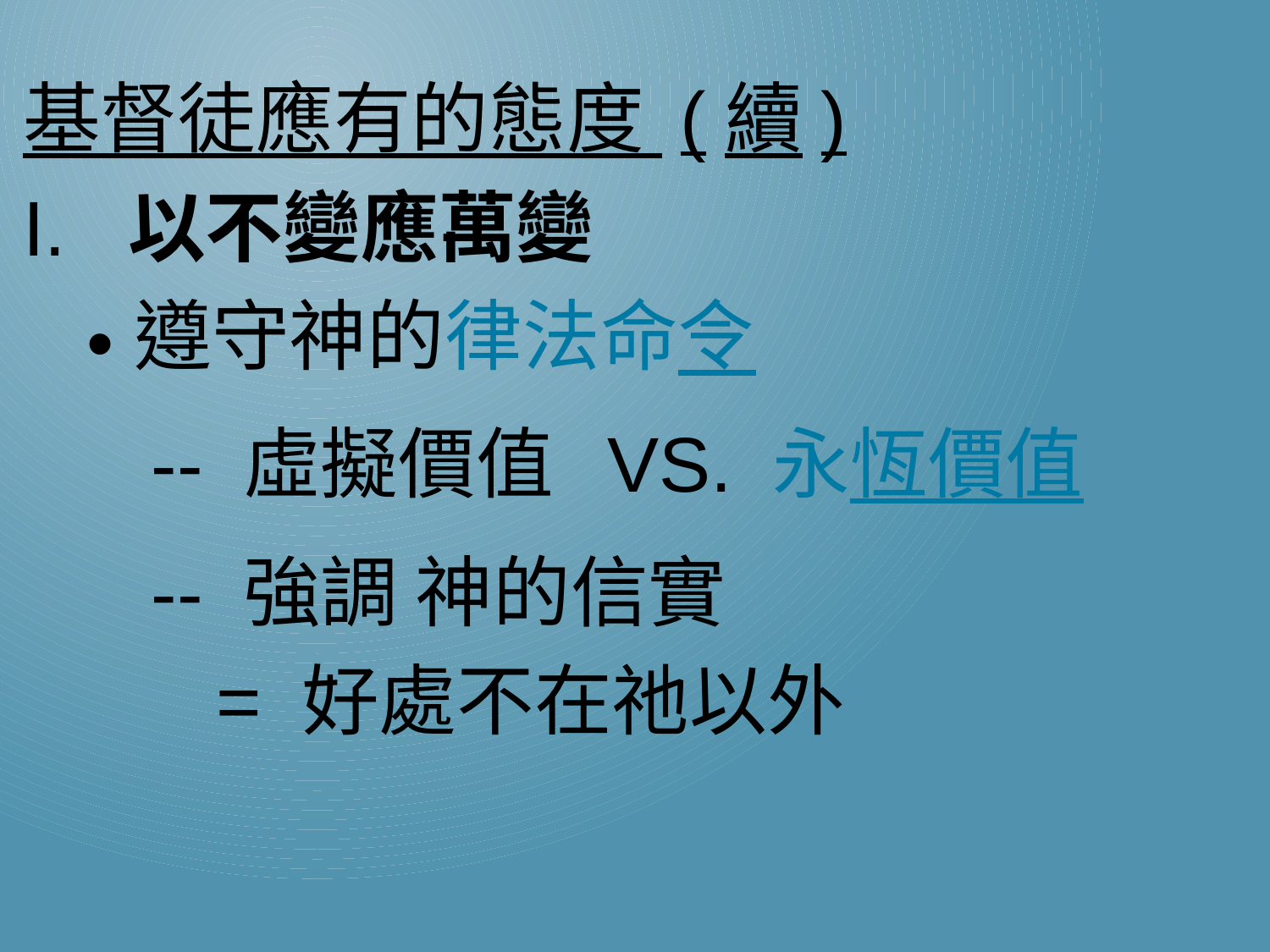

基督徒應有的態度 (續)
I.  以不變應萬變
遵守神的律法命令
   -- 虛擬價值  VS. 永恆價值
   -- 強調 神的信實
      = 好處不在祂以外
#